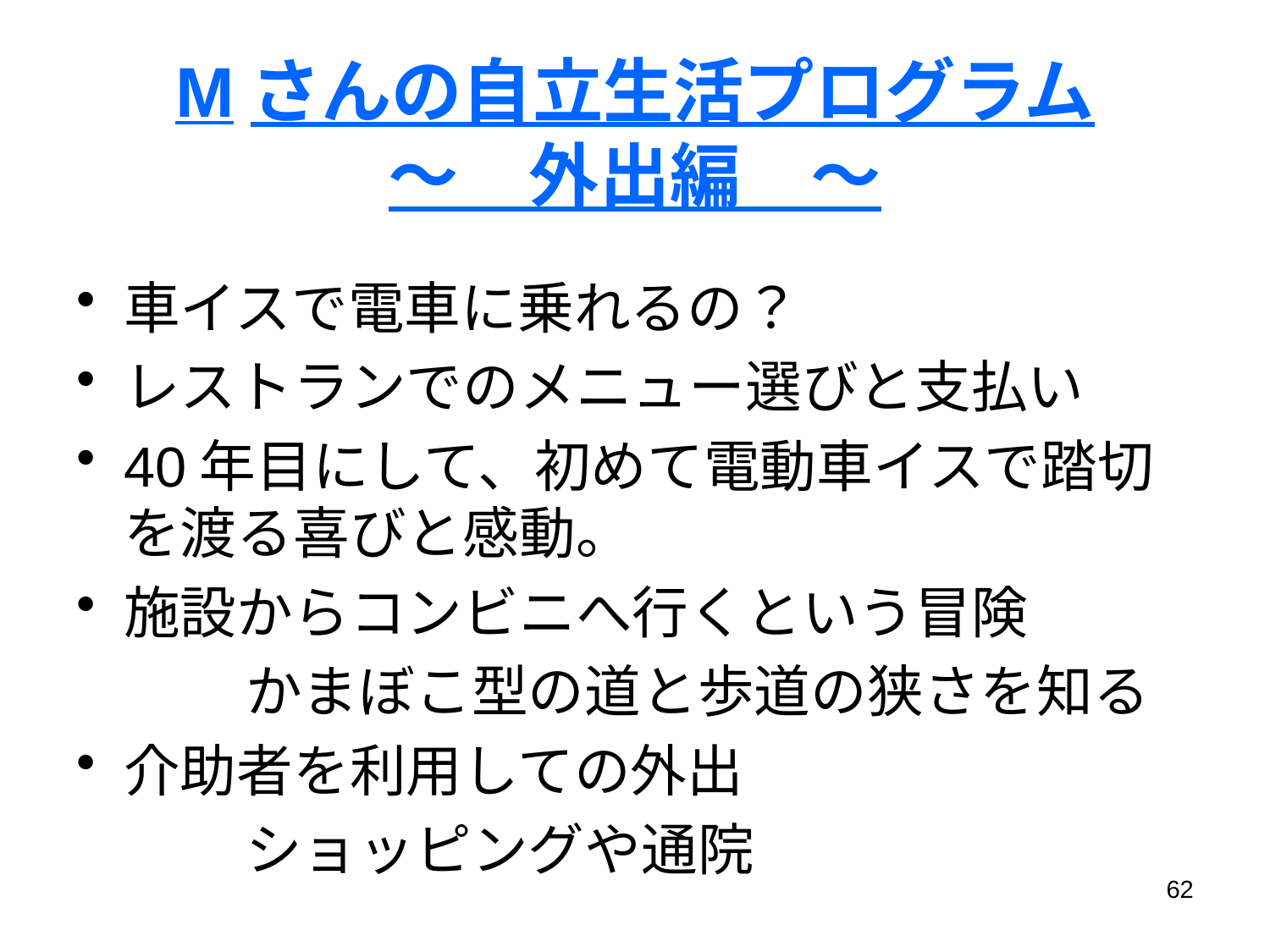

# Mさんの自立生活プログラム ～　外出編　～
車イスで電車に乗れるの？
レストランでのメニュー選びと支払い
40年目にして、初めて電動車イスで踏切を渡る喜びと感動。
施設からコンビニへ行くという冒険
　　　かまぼこ型の道と歩道の狭さを知る
介助者を利用しての外出
　　　ショッピングや通院
62